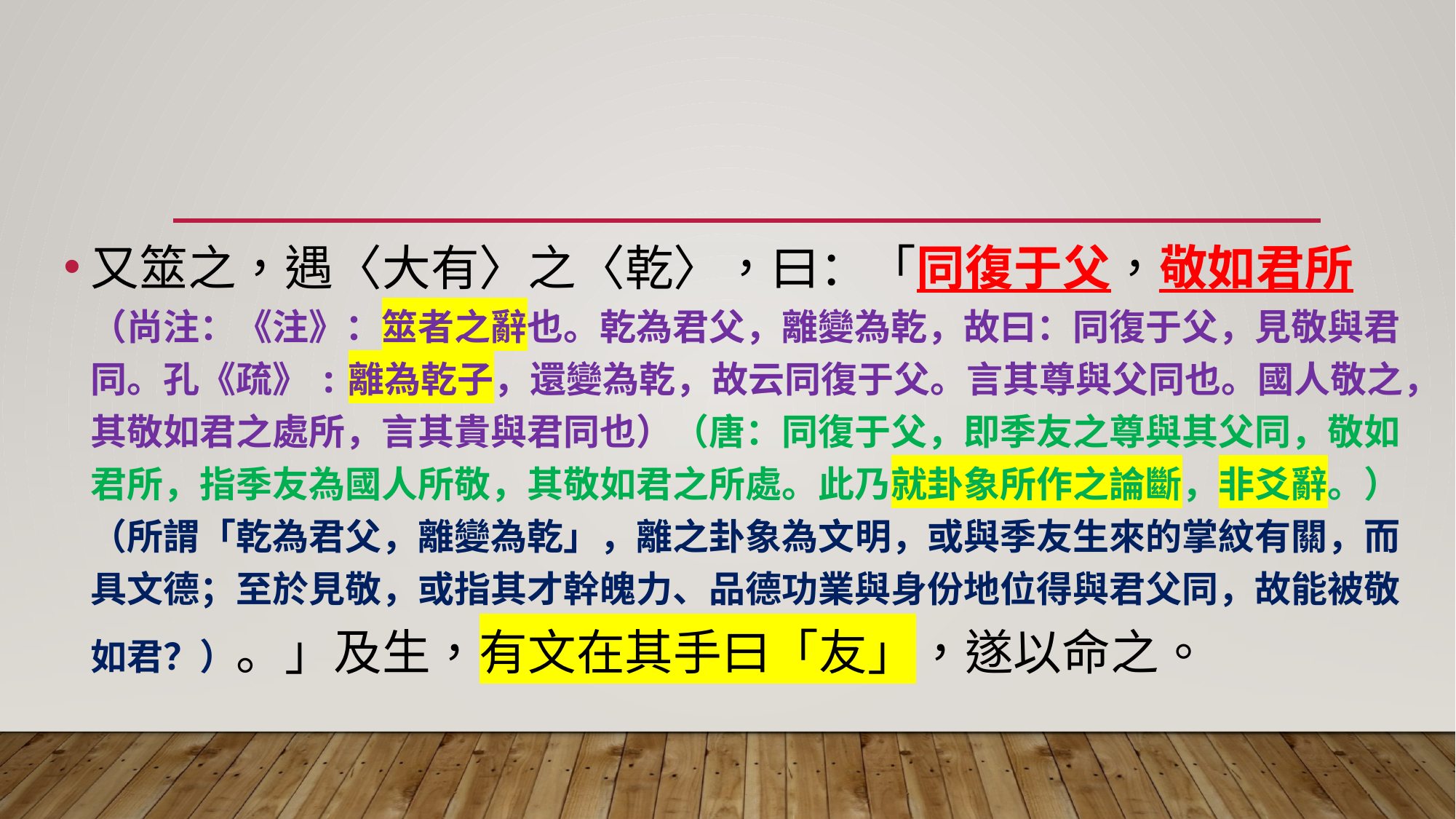

又筮之，遇〈大有〉之〈乾〉，曰：「同復于父，敬如君所（尚注：《注》：筮者之辭也。乾為君父，離變為乾，故曰：同復于父，見敬與君同。孔《疏》:離為乾子，還變為乾，故云同復于父。言其尊與父同也。國人敬之，其敬如君之處所，言其貴與君同也）（唐：同復于父，即季友之尊與其父同，敬如君所，指季友為國人所敬，其敬如君之所處。此乃就卦象所作之論斷，非爻辭。）（所謂「乾為君父，離變為乾」，離之卦象為文明，或與季友生來的掌紋有關，而具文德；至於見敬，或指其才幹魄力、品德功業與身份地位得與君父同，故能被敬如君？）。」及生，有文在其手曰「友」，遂以命之。